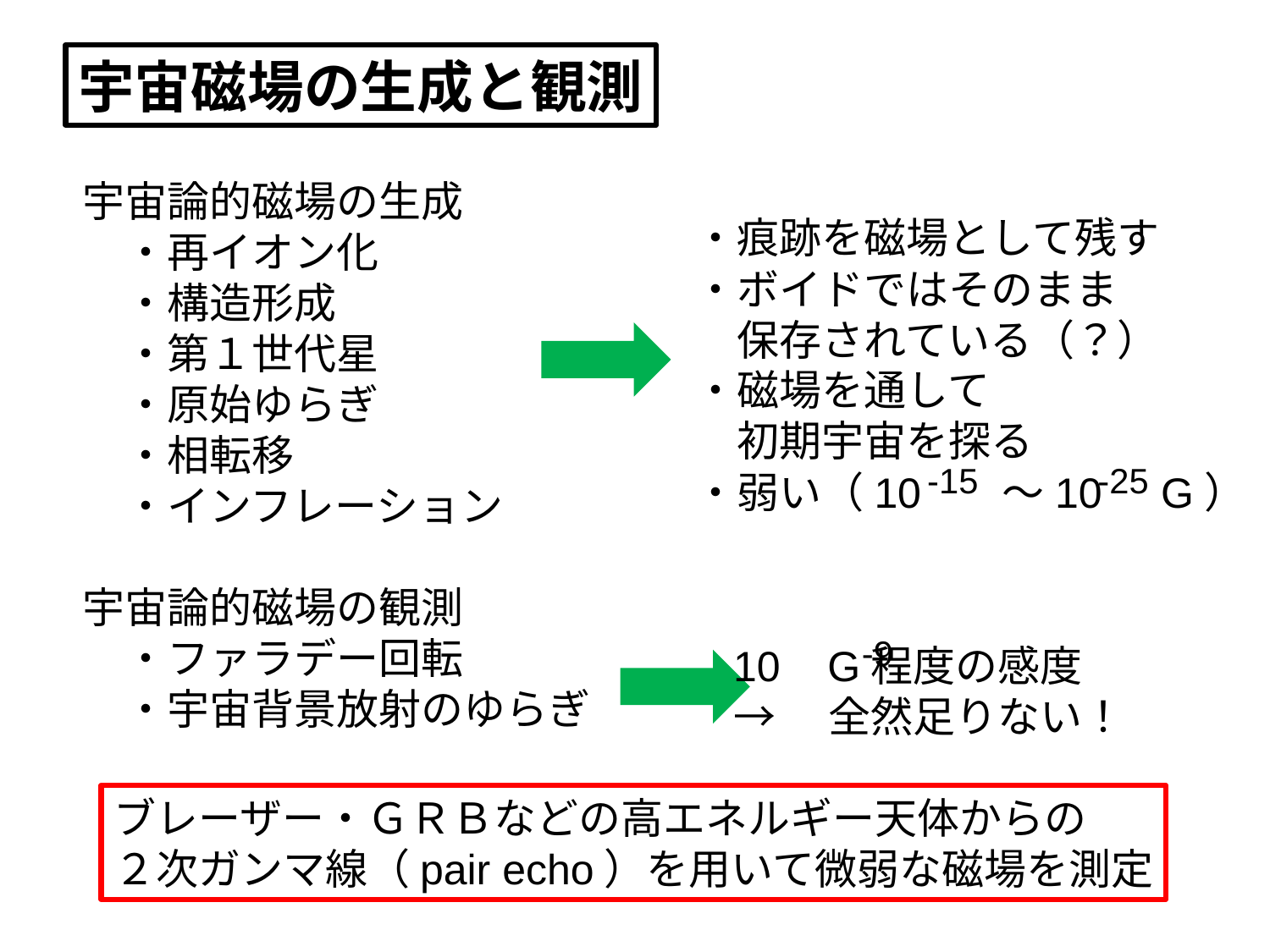

宇宙磁場の生成と観測
宇宙論的磁場の生成
　・再イオン化
　・構造形成
　・第１世代星
　・原始ゆらぎ
　・相転移
　・インフレーション

宇宙論的磁場の観測
　・ファラデー回転
　・宇宙背景放射のゆらぎ
・痕跡を磁場として残す
・ボイドではそのまま
　保存されている（？）
・磁場を通して
　初期宇宙を探る
・弱い（10      ～10     G）

-15
-25
-9
10    G程度の感度
→　全然足りない！

ブレーザー・ＧＲＢなどの高エネルギー天体からの
２次ガンマ線（pair echo）を用いて微弱な磁場を測定